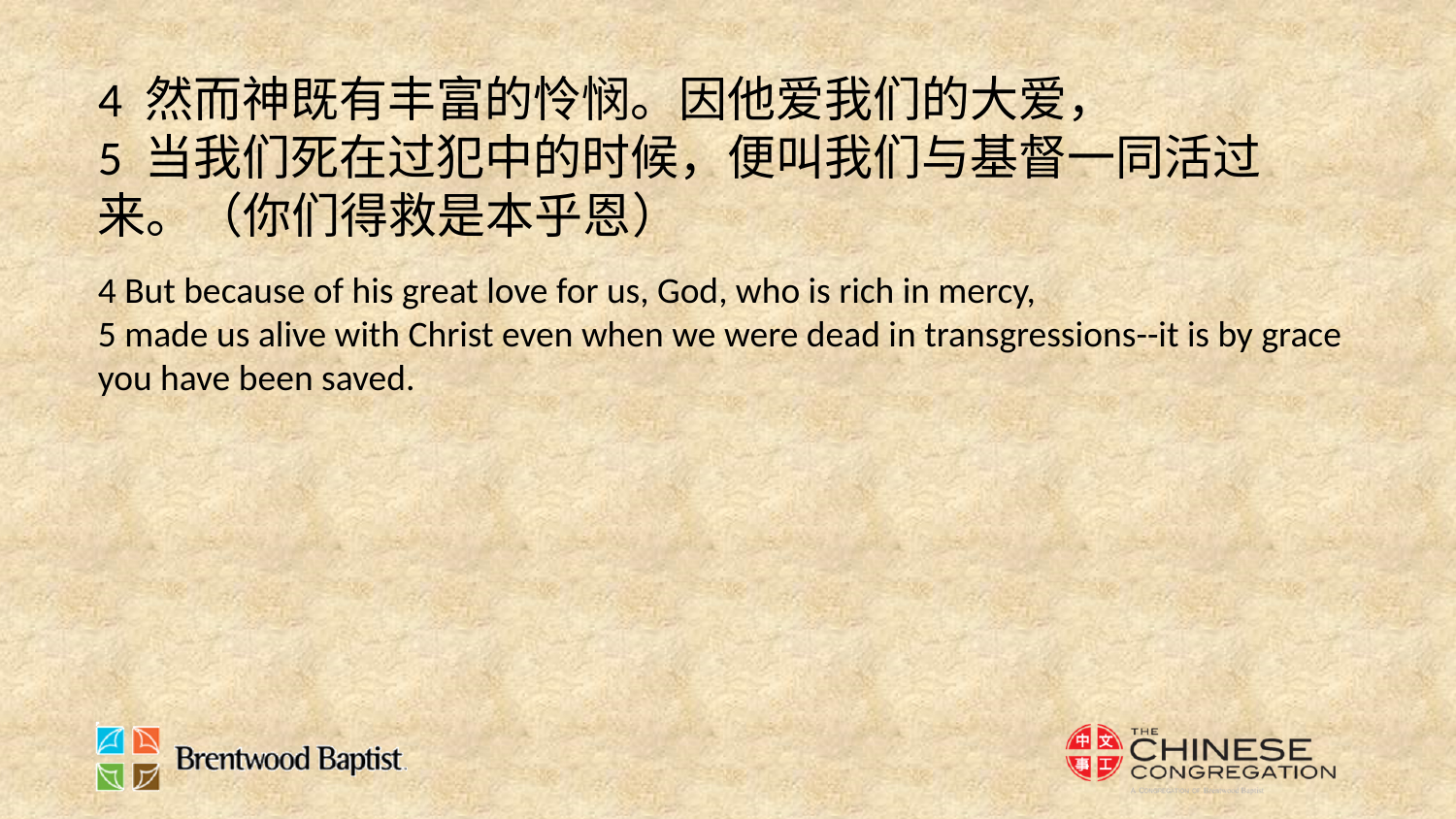

4 然而神既有丰富的怜悯。因他爱我们的大爱，
5 当我们死在过犯中的时候，便叫我们与基督一同活过来。（你们得救是本乎恩）

4 But because of his great love for us, God, who is rich in mercy,
5 made us alive with Christ even when we were dead in transgressions--it is by grace you have been saved.